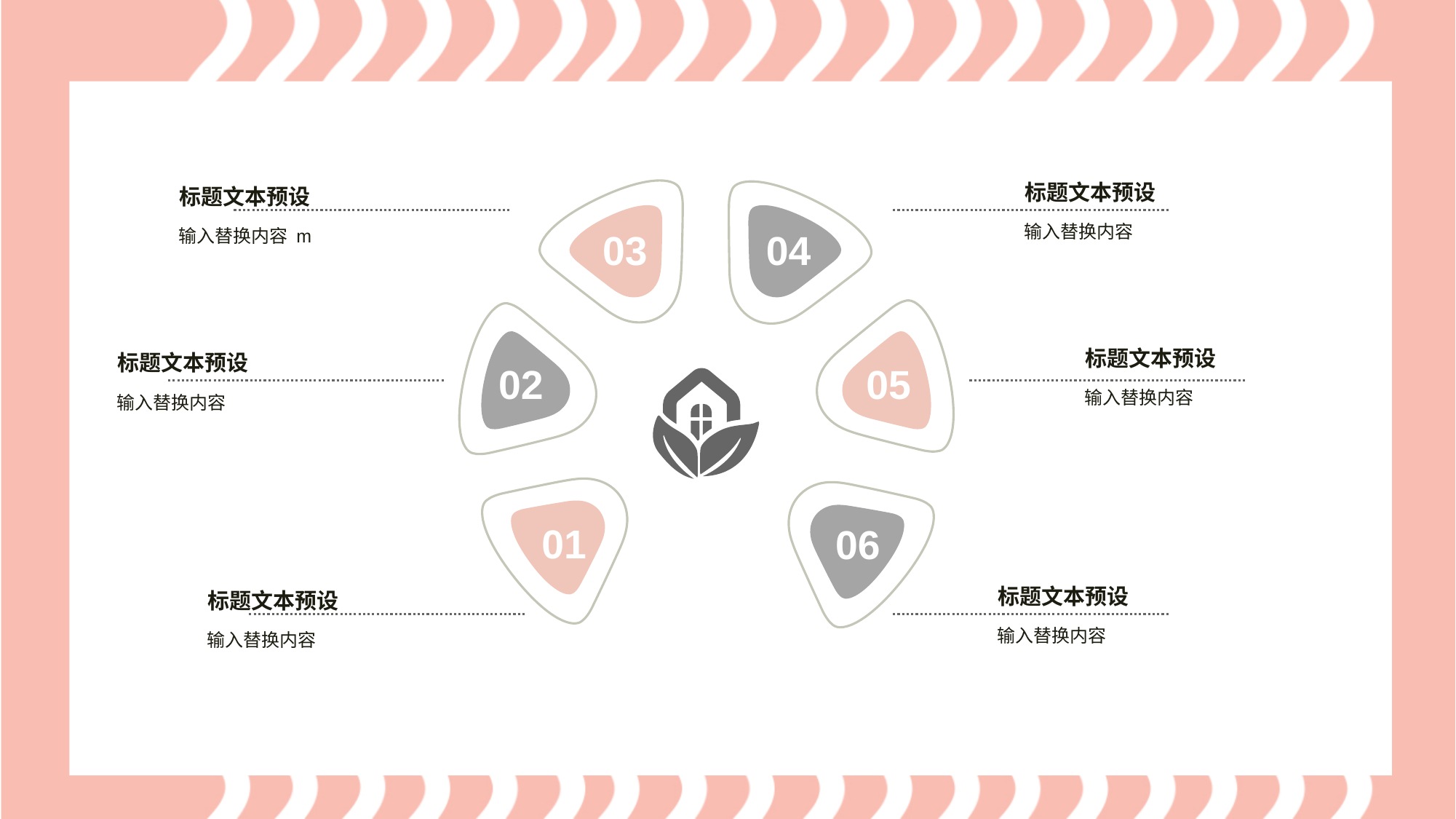

标题文本预设
标题文本预设

03
04

02
05

01
06

输入替换内容
输入替换内容 m
标题文本预设
标题文本预设
输入替换内容
输入替换内容
标题文本预设
标题文本预设
输入替换内容
输入替换内容